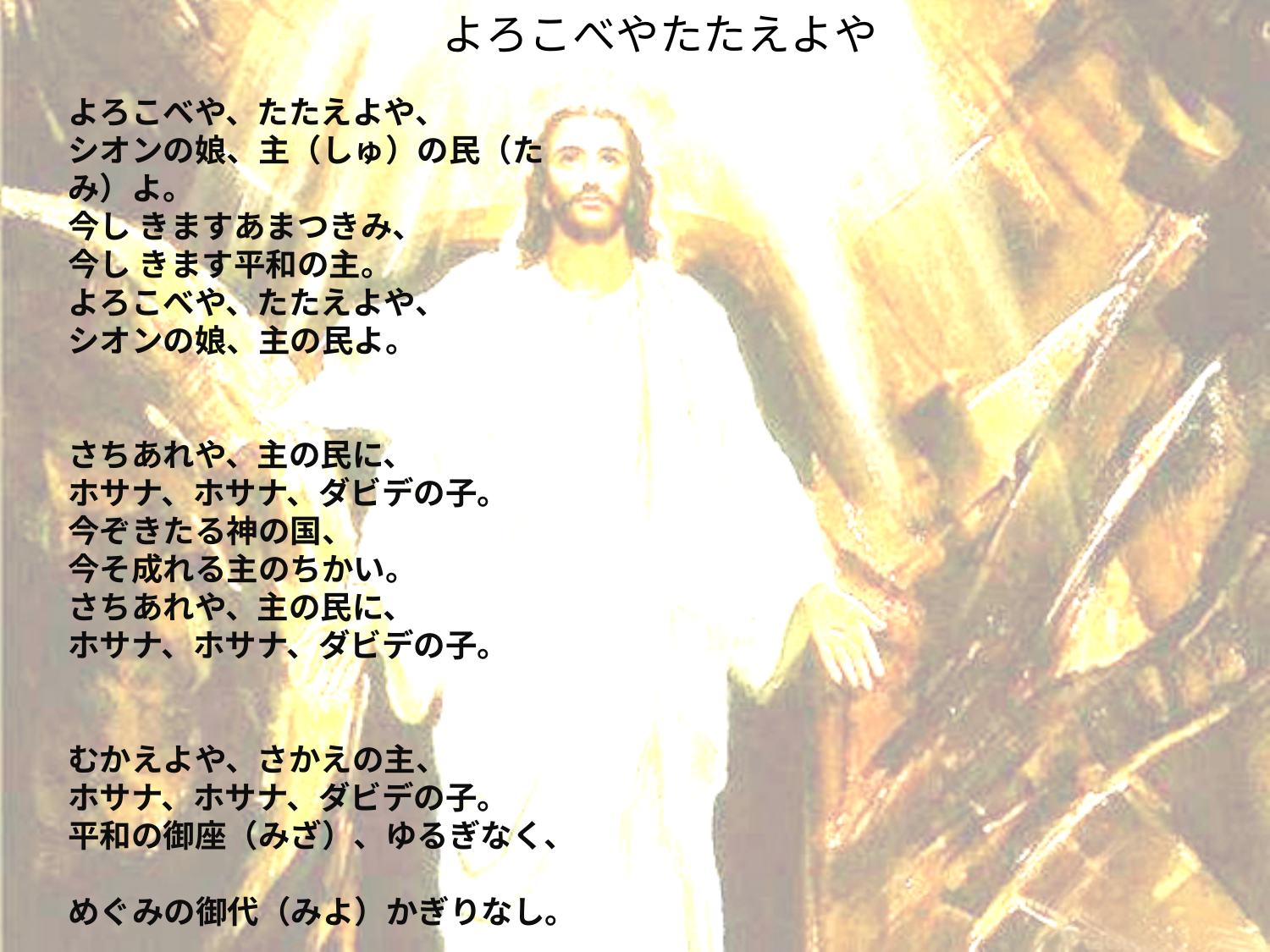

# よろこべやたたえよや
よろこべや、たたえよや、
シオンの娘、主（しゅ）の民（たみ）よ。
今し きますあまつきみ、
今し きます平和の主。
よろこべや、たたえよや、
シオンの娘、主の民よ。
さちあれや、主の民に、
ホサナ、ホサナ、ダビデの子。
今ぞきたる神の国、
今そ成れる主のちかい。
さちあれや、主の民に、
ホサナ、ホサナ、ダビデの子。
むかえよや、さかえの主、
ホサナ、ホサナ、ダビデの子。
平和の御座（みざ）、ゆるぎなく、
めぐみの御代（みよ）かぎりなし。
むかえよや、さかえの主
ホサナ、ホサナ、ダビデの主。